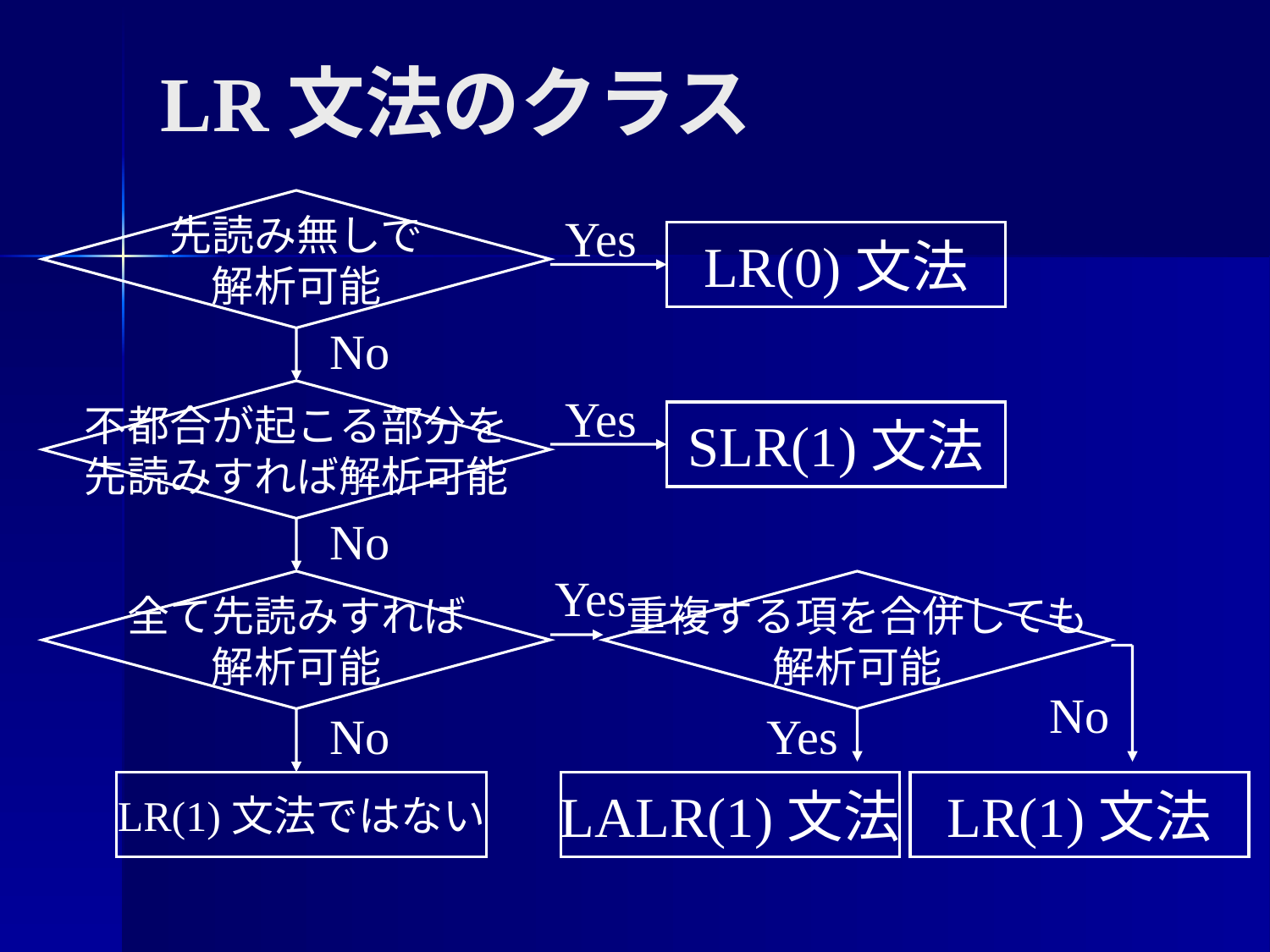

# LR文法のクラス
先読み無しで
解析可能
Yes
LR(0)文法

No

不都合が起こる部分を
先読みすれば解析可能
Yes
SLR(1)文法

No

全て先読みすれば
解析可能
Yes
重複する項を合併しても
解析可能

No
LR(1)文法
No

LR(1)文法ではない
Yes

LALR(1)文法